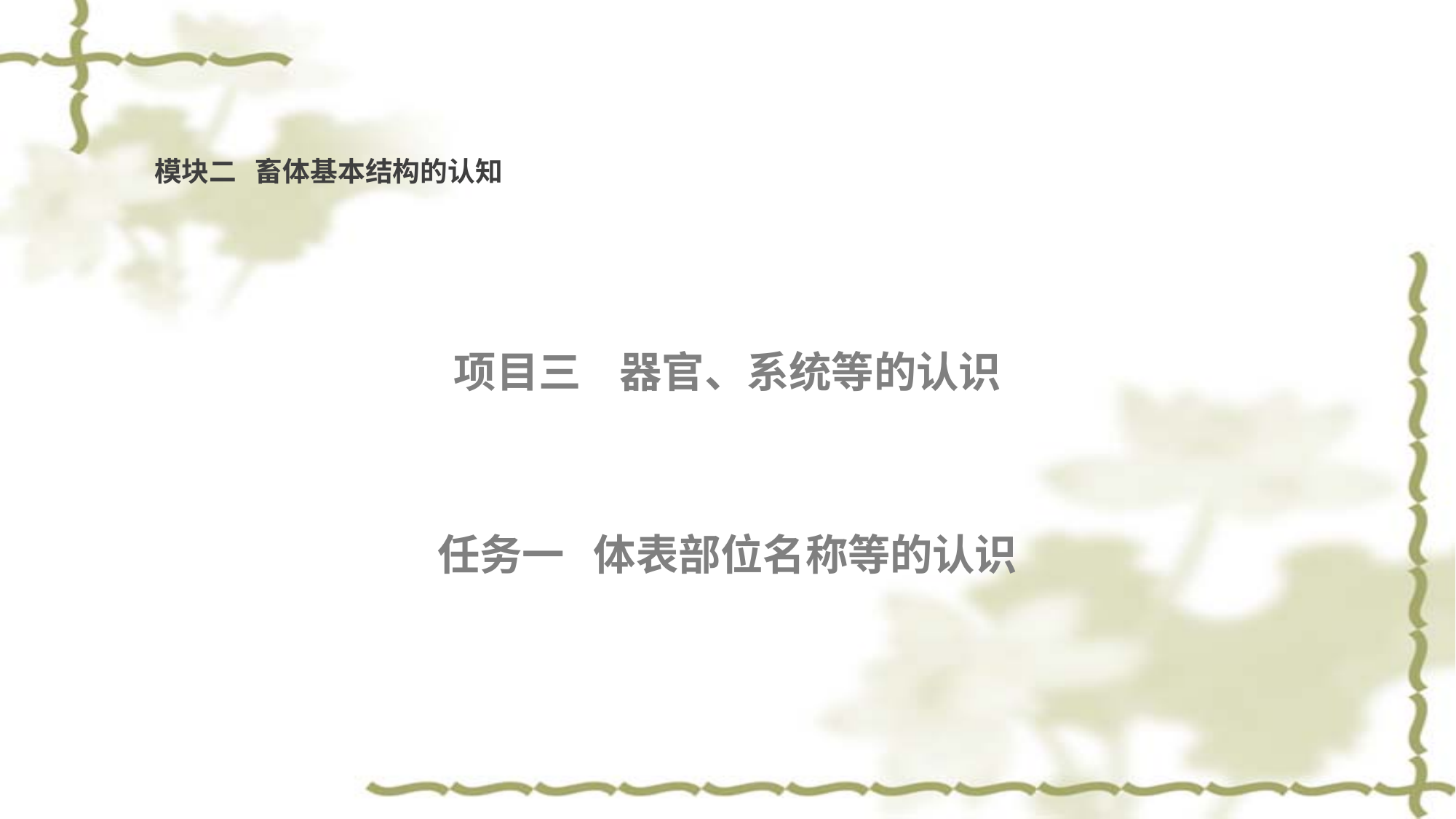

模块二   畜体基本结构的认知

项目三    器官、系统等的认识

任务一   体表部位名称等的认识